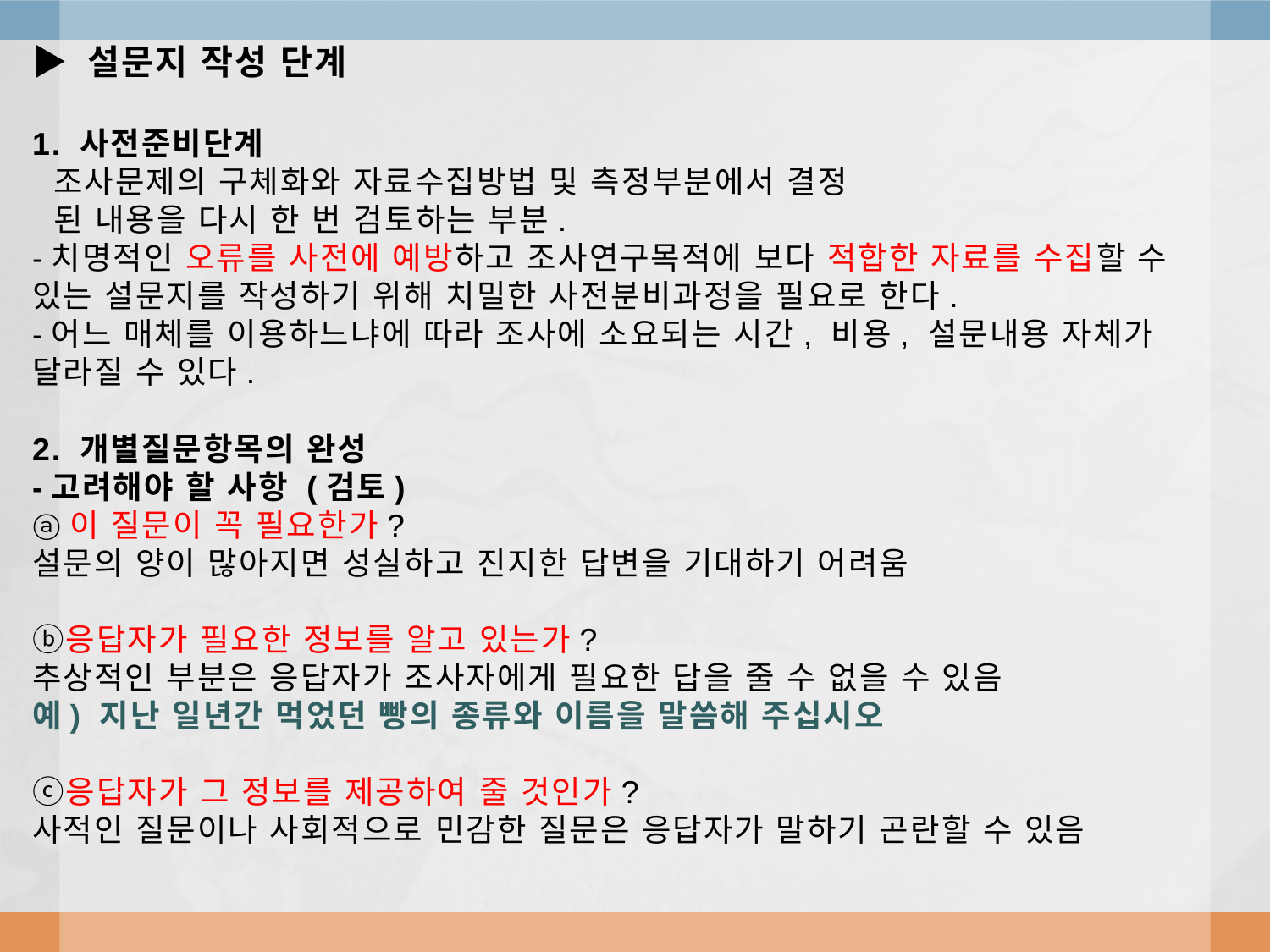

# ▶ 설문지 작성 단계 1. 사전준비단계 조사문제의 구체화와 자료수집방법 및 측정부분에서 결정 된 내용을 다시 한 번 검토하는 부분. -치명적인 오류를 사전에 예방하고 조사연구목적에 보다 적합한 자료를 수집할 수 있는 설문지를 작성하기 위해 치밀한 사전분비과정을 필요로 한다. -어느 매체를 이용하느냐에 따라 조사에 소요되는 시간, 비용, 설문내용 자체가 달라질 수 있다. 2. 개별질문항목의 완성 -고려해야 할 사항 (검토) ⓐ이 질문이 꼭 필요한가? 설문의 양이 많아지면 성실하고 진지한 답변을 기대하기 어려움 ⓑ응답자가 필요한 정보를 알고 있는가? 추상적인 부분은 응답자가 조사자에게 필요한 답을 줄 수 없을 수 있음 예) 지난 일년간 먹었던 빵의 종류와 이름을 말씀해 주십시오 ⓒ응답자가 그 정보를 제공하여 줄 것인가? 사적인 질문이나 사회적으로 민감한 질문은 응답자가 말하기 곤란할 수 있음